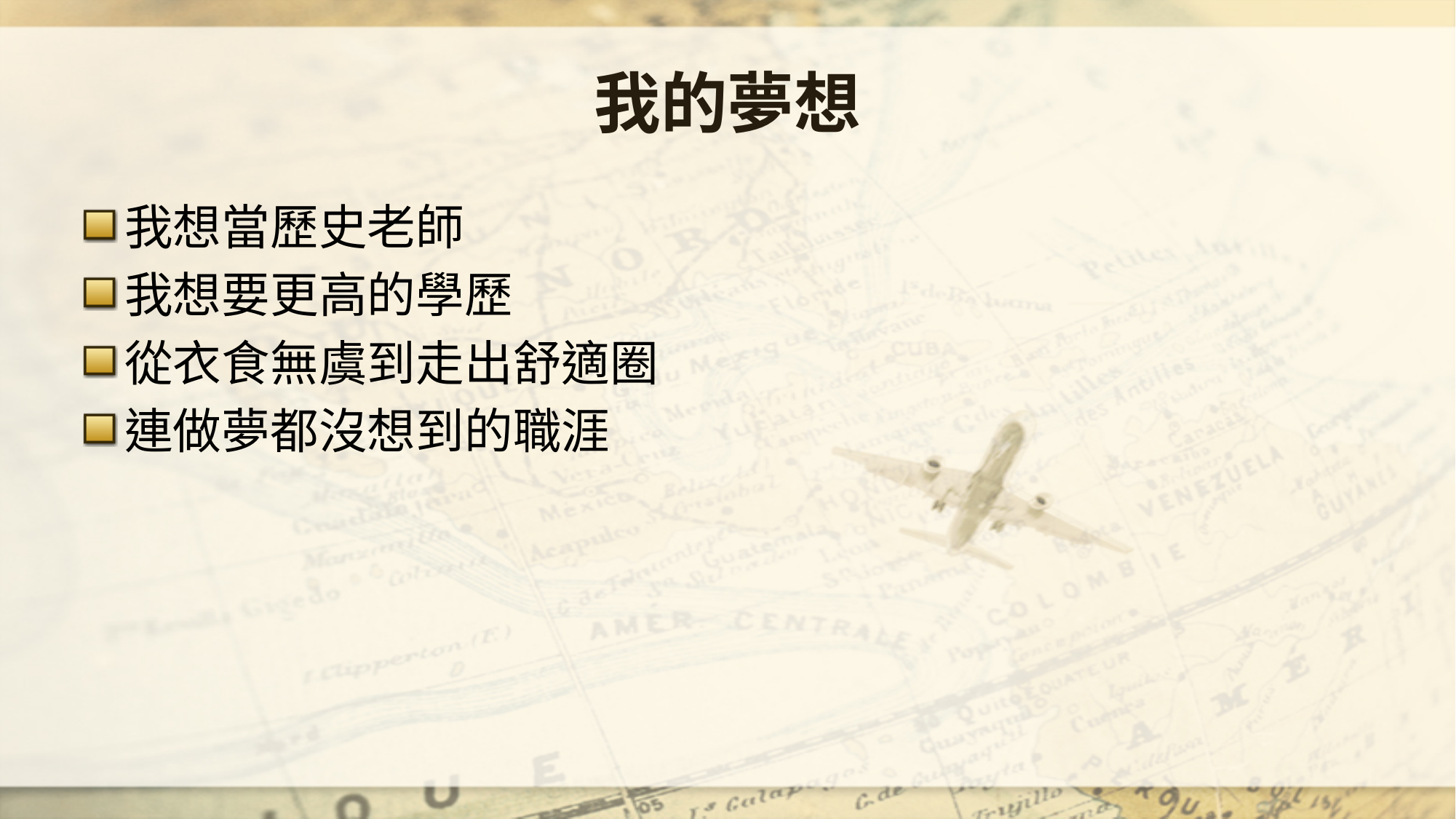

# 我的夢想
我想當歷史老師
我想要更高的學歷
從衣食無虞到走出舒適圈
連做夢都沒想到的職涯